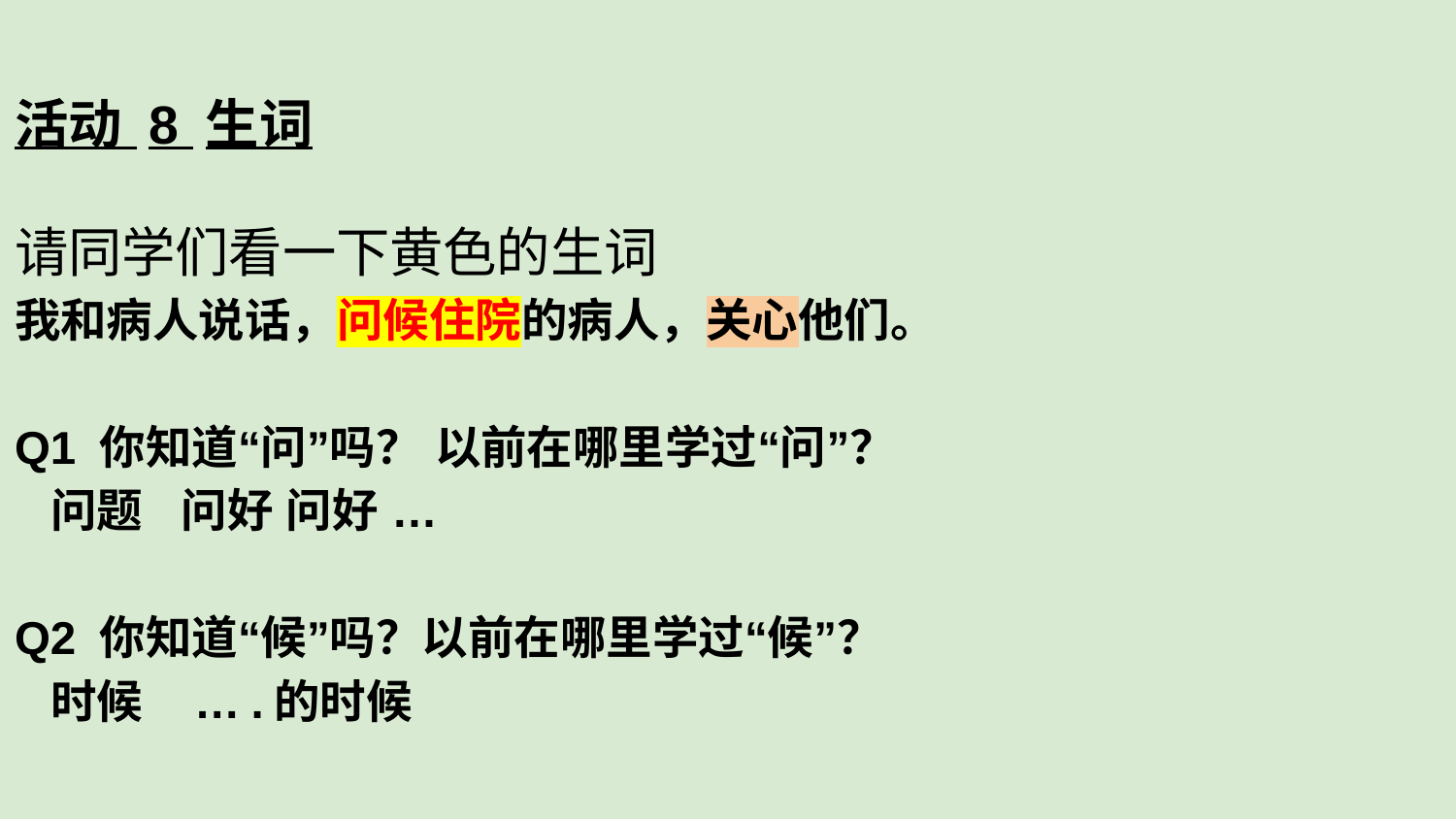

活动 8 生词

请同学们看一下黄色的生词
我和病人说话，问候住院的病人，关心他们。

Q1 你知道“问”吗？ 以前在哪里学过“问”？
  问题   问好 问好 …

Q2 你知道“候”吗？以前在哪里学过“候”？
  时候    ….的时候